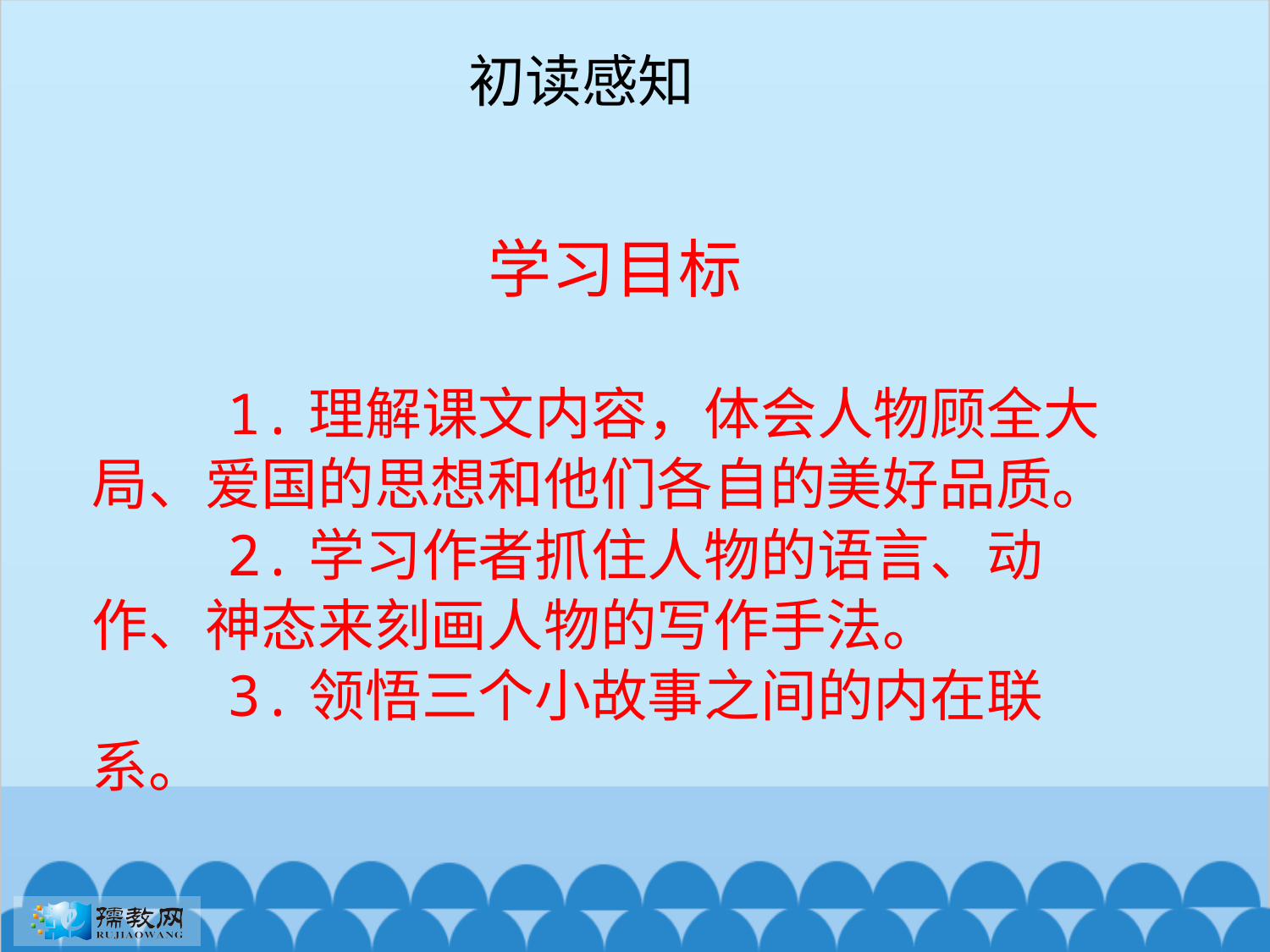

初读感知
学习目标

    1.理解课文内容，体会人物顾全大局、爱国的思想和他们各自的美好品质。
    2.学习作者抓住人物的语言、动作、神态来刻画人物的写作手法。
    3.领悟三个小故事之间的内在联系。